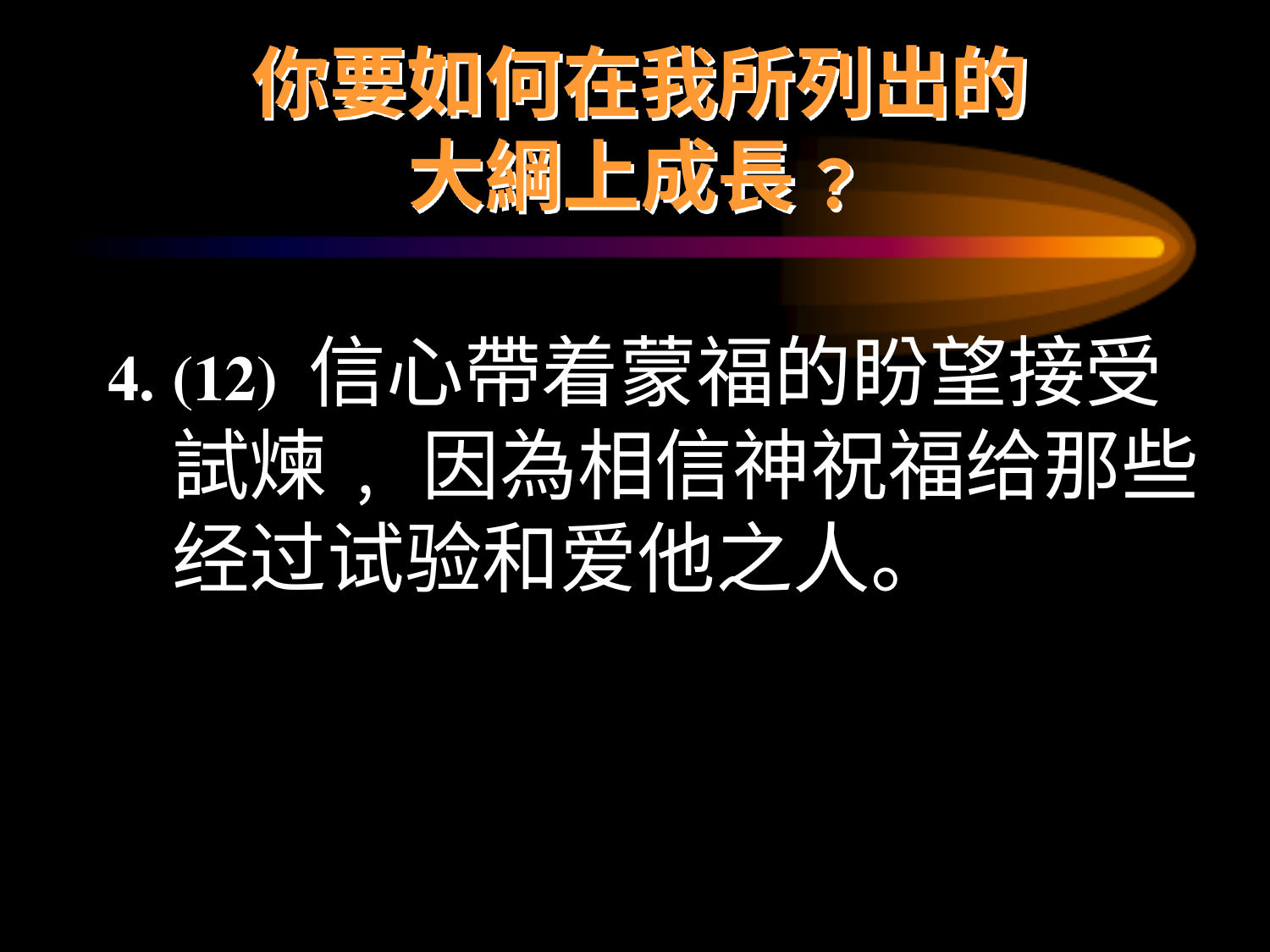

# 你要如何在我所列出的 大綱上成長﹖
4.	(12) 信心帶着蒙福的盼望接受試煉﹐ 因為相信神祝福给那些经过试验和爱他之人。